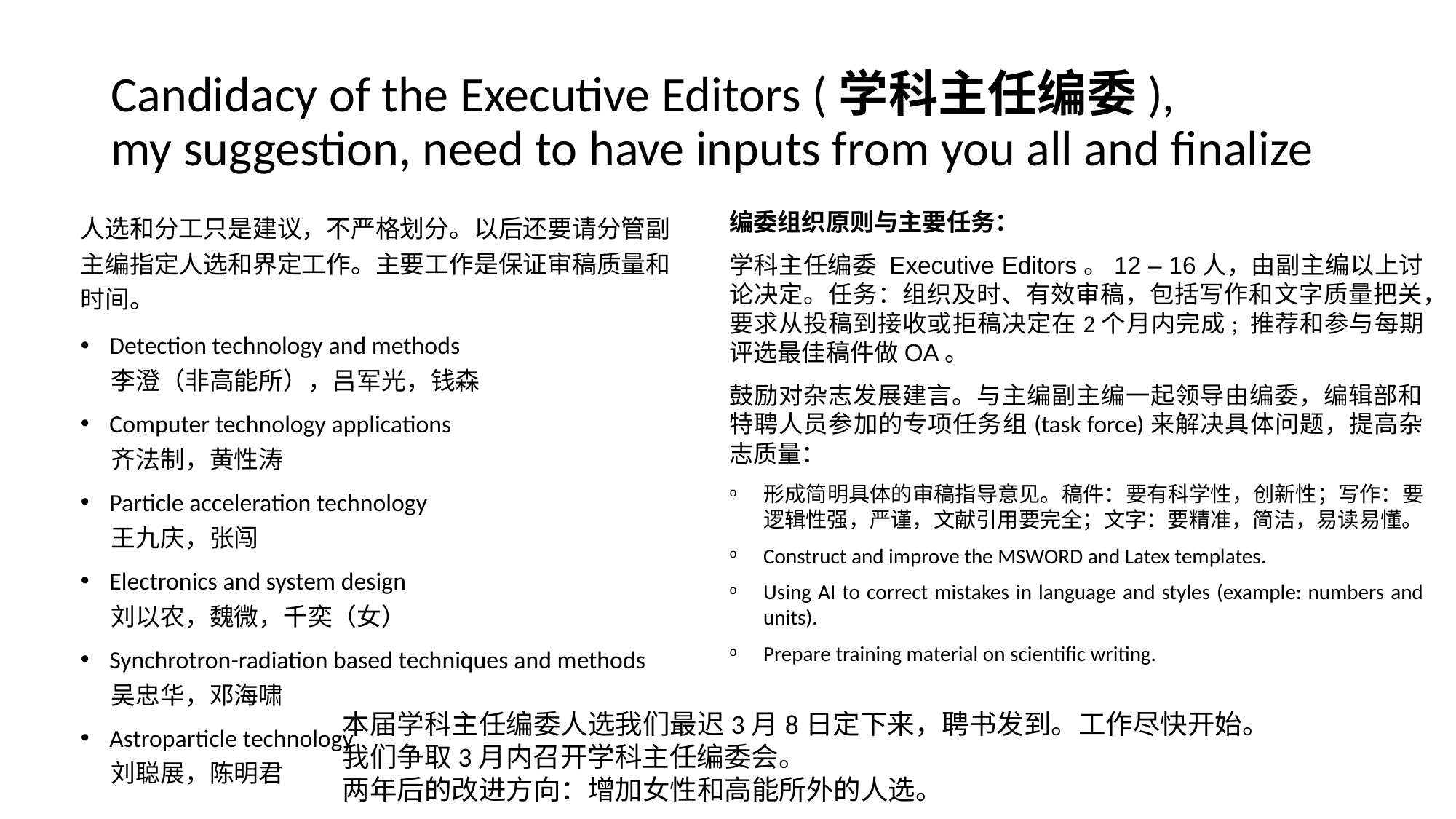

# Candidacy of the Executive Editors (学科主任编委), my suggestion, need to have inputs from you all and finalize
人选和分工只是建议，不严格划分。以后还要请分管副主编指定人选和界定工作。主要工作是保证审稿质量和时间。
Detection technology and methods
     李澄（非高能所），吕军光，钱森
Computer technology applications
     齐法制，黄性涛
Particle acceleration technology
     王九庆，张闯
Electronics and system design
     刘以农，魏微，千奕（女）
Synchrotron-radiation based techniques and methods
     吴忠华，邓海啸
Astroparticle technology
     刘聪展，陈明君

编委组织原则与主要任务：
学科主任编委 Executive Editors。12 – 16人，由副主编以上讨论决定。任务：组织及时、有效审稿，包括写作和文字质量把关，要求从投稿到接收或拒稿决定在2个月内完成; 推荐和参与每期评选最佳稿件做OA。
鼓励对杂志发展建言。与主编副主编一起领导由编委，编辑部和特聘人员参加的专项任务组(task force)来解决具体问题，提高杂志质量：
形成简明具体的审稿指导意见。稿件：要有科学性，创新性；写作：要逻辑性强，严谨，文献引用要完全；文字：要精准，简洁，易读易懂。
Construct and improve the MSWORD and Latex templates.
Using AI to correct mistakes in language and styles (example: numbers and units).
Prepare training material on scientific writing.
本届学科主任编委人选我们最迟3月8日定下来，聘书发到。工作尽快开始。
我们争取3月内召开学科主任编委会。
两年后的改进方向：增加女性和高能所外的人选。